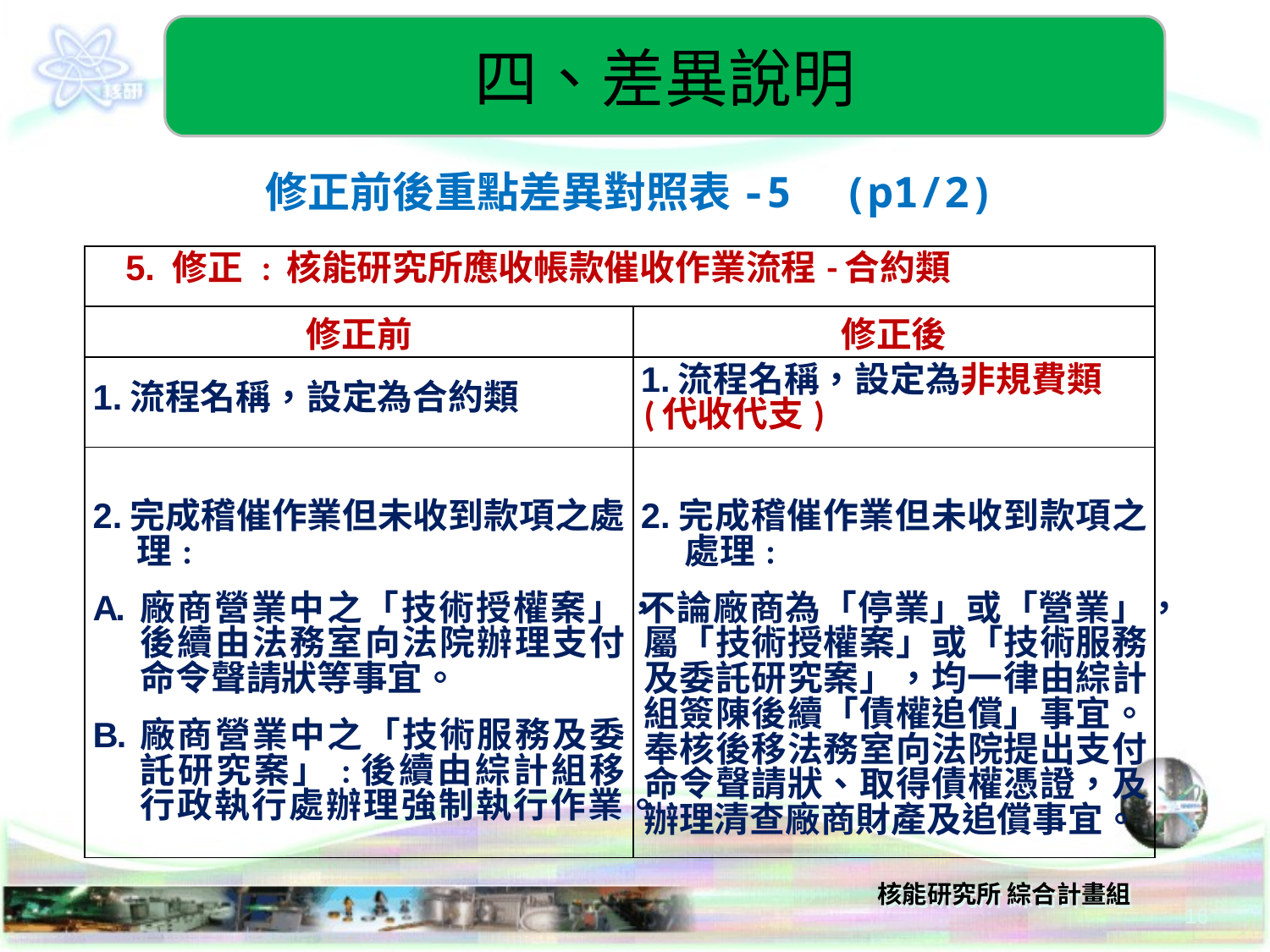

四、差異說明
修正前後重點差異對照表-5  (p1/2)
| 5. 修正 : 核能研究所應收帳款催收作業流程-合約類 |  |
| --- | --- |
| 修正前 | 修正後 |
| 1.流程名稱，設定為合約類 | 1.流程名稱，設定為非規費類(代收代支) |
| 2.完成稽催作業但未收到款項之處理: 廠商營業中之「技術授權案」，後續由法務室向法院辦理支付命令聲請狀等事宜。 廠商營業中之「技術服務及委託研究案」:後續由綜計組移行政執行處辦理強制執行作業。 | 2.完成稽催作業但未收到款項之處理: 不論廠商為「停業」或「營業」，屬「技術授權案」或「技術服務及委託研究案」，均一律由綜計組簽陳後續「債權追償」事宜。奉核後移法務室向法院提出支付命令聲請狀、取得債權憑證，及辦理清查廠商財產及追償事宜。 |
16